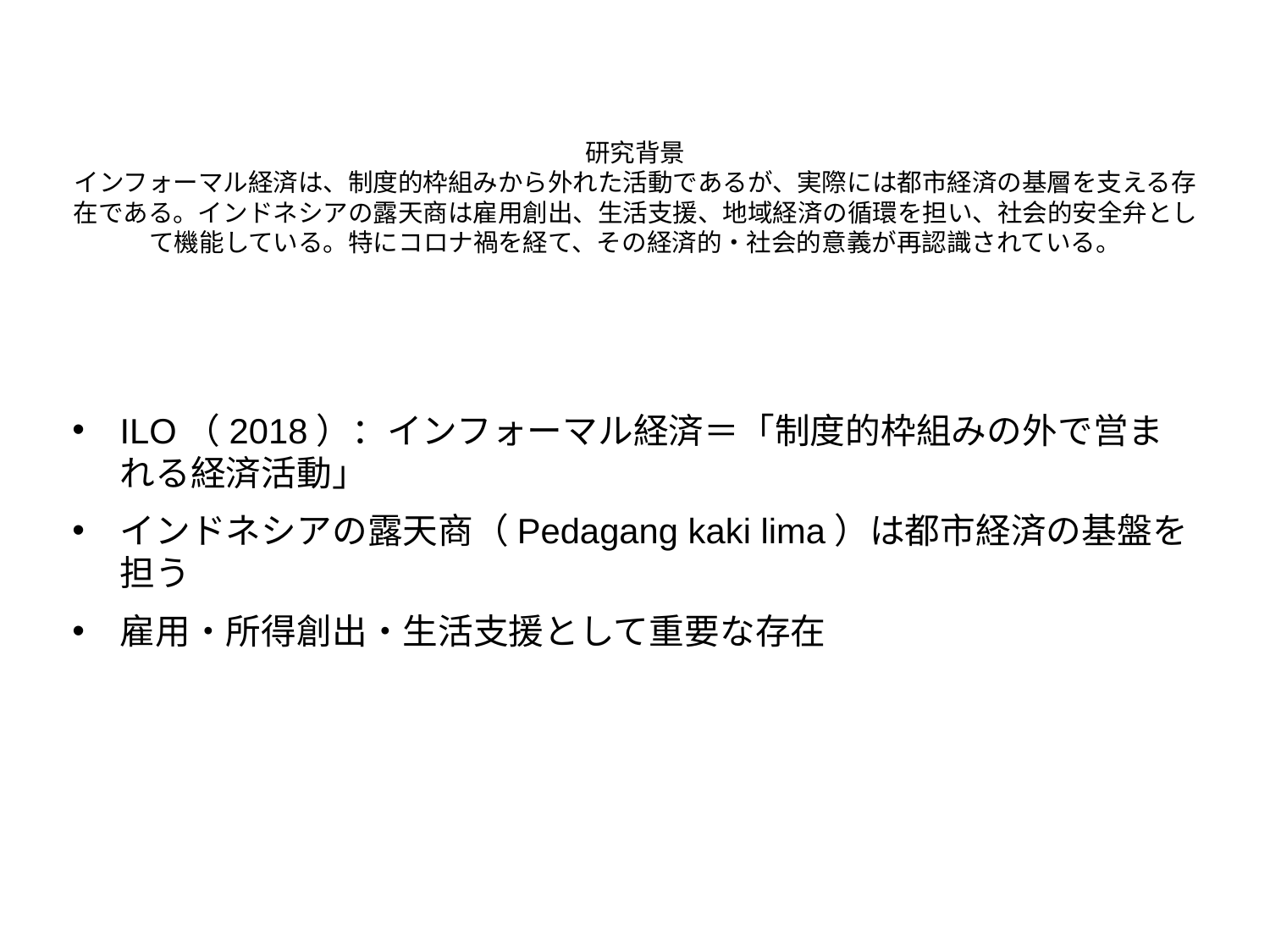

# 研究背景
インフォーマル経済は、制度的枠組みから外れた活動であるが、実際には都市経済の基層を支える存在である。インドネシアの露天商は雇用創出、生活支援、地域経済の循環を担い、社会的安全弁として機能している。特にコロナ禍を経て、その経済的・社会的意義が再認識されている。

ILO（2018）：インフォーマル経済＝「制度的枠組みの外で営まれる経済活動」
インドネシアの露天商（Pedagang kaki lima）は都市経済の基盤を担う
雇用・所得創出・生活支援として重要な存在